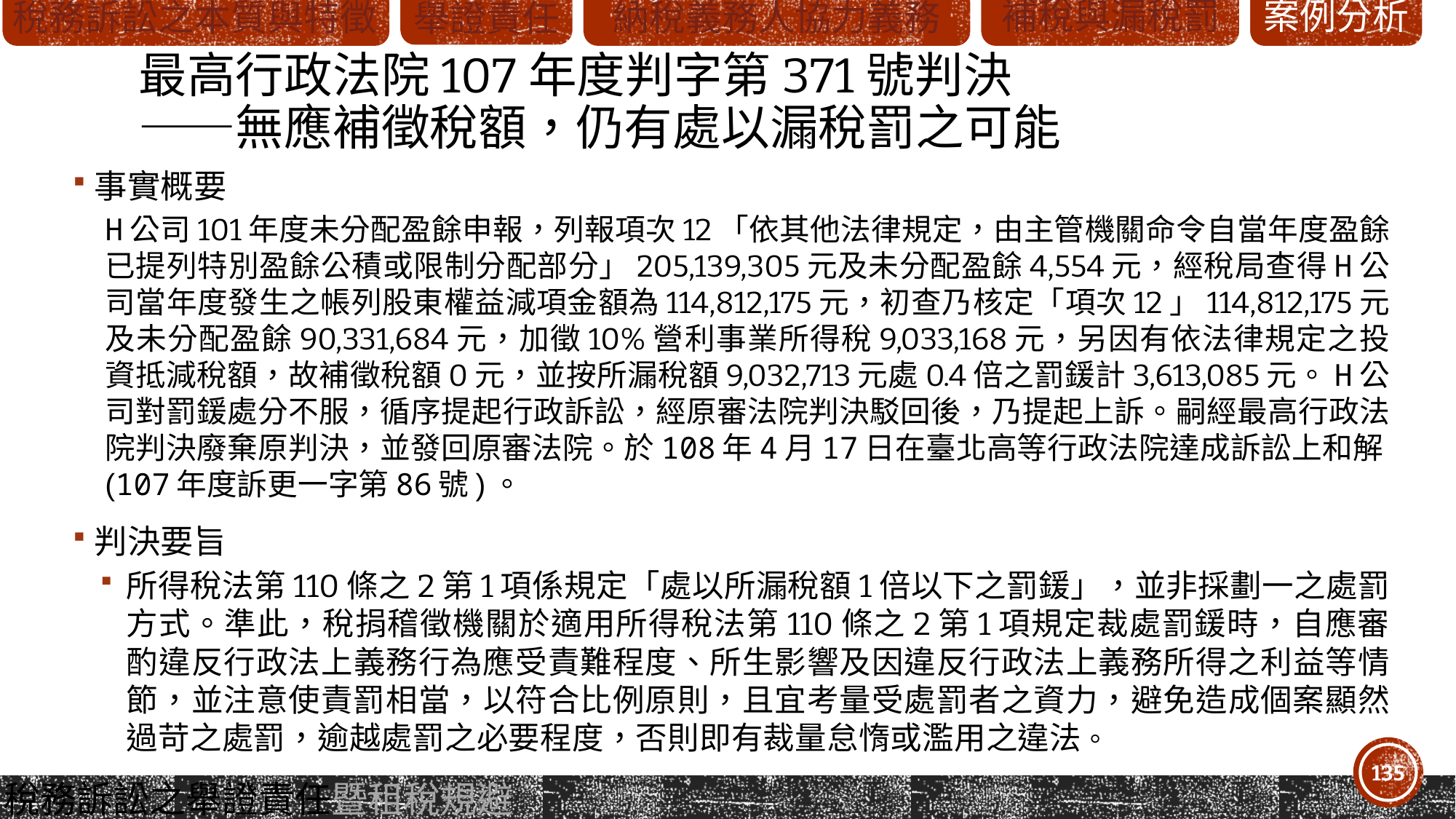

# 最高行政法院107年度判字第371號判決 ——無應補徵稅額，仍有處以漏稅罰之可能
事實概要
H公司101年度未分配盈餘申報，列報項次12「依其他法律規定，由主管機關命令自當年度盈餘已提列特別盈餘公積或限制分配部分」205,139,305元及未分配盈餘4,554元，經稅局查得H公司當年度發生之帳列股東權益減項金額為114,812,175元，初查乃核定「項次12」114,812,175元及未分配盈餘90,331,684元，加徵10%營利事業所得稅9,033,168元，另因有依法律規定之投資抵減稅額，故補徵稅額0元，並按所漏稅額9,032,713元處0.4倍之罰鍰計3,613,085元。H公司對罰鍰處分不服，循序提起行政訴訟，經原審法院判決駁回後，乃提起上訴。嗣經最高行政法院判決廢棄原判決，並發回原審法院。於108年4月17日在臺北高等行政法院達成訴訟上和解(107年度訴更一字第86號)。
判決要旨
所得稅法第110條之2第1項係規定「處以所漏稅額1倍以下之罰鍰」，並非採劃一之處罰方式。準此，稅捐稽徵機關於適用所得稅法第110條之2第1項規定裁處罰鍰時，自應審酌違反行政法上義務行為應受責難程度、所生影響及因違反行政法上義務所得之利益等情節，並注意使責罰相當，以符合比例原則，且宜考量受處罰者之資力，避免造成個案顯然過苛之處罰，逾越處罰之必要程度，否則即有裁量怠惰或濫用之違法。
135